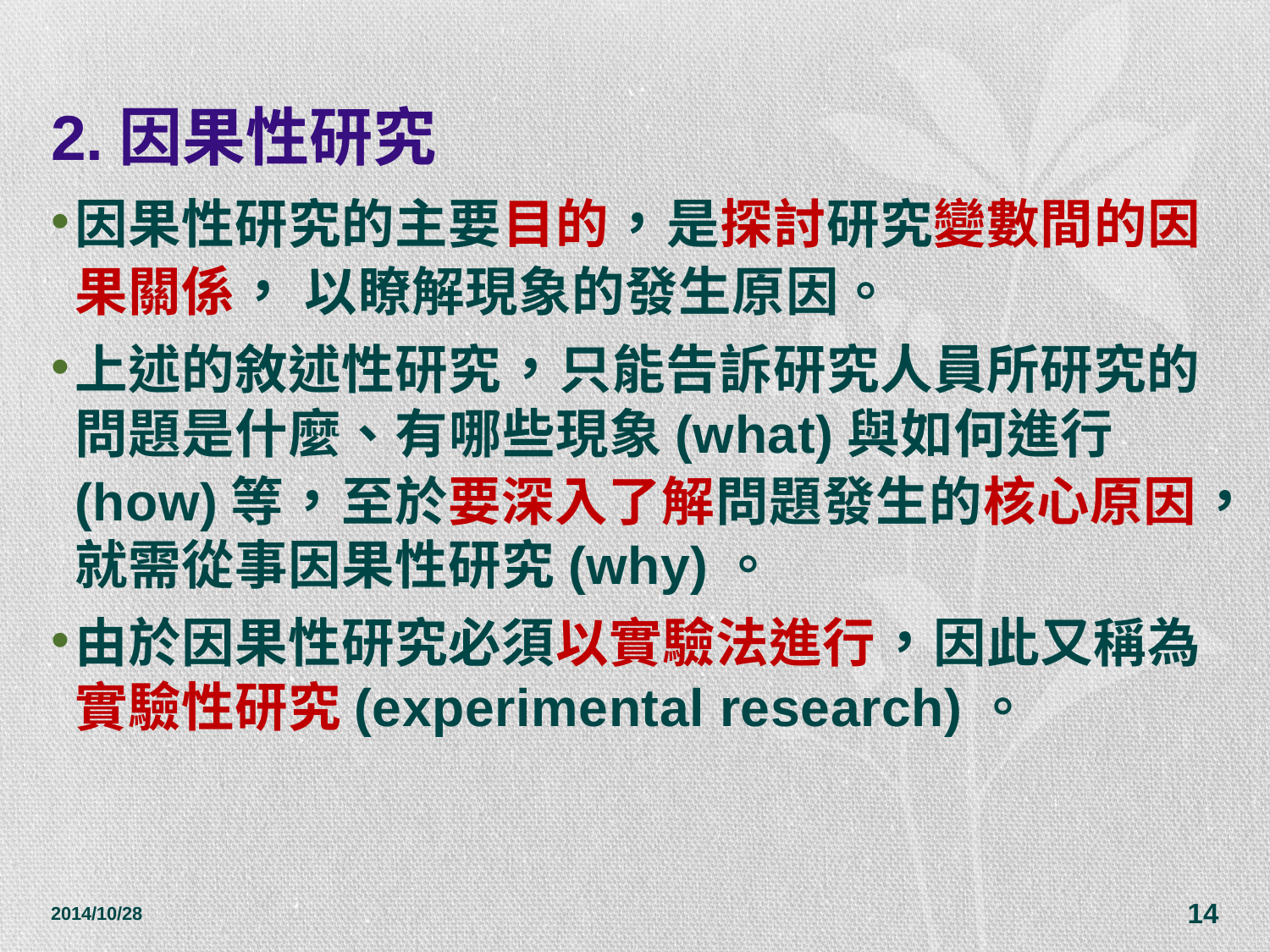

# 2.因果性研究
因果性研究的主要目的，是探討研究變數間的因果關係， 以瞭解現象的發生原因。
上述的敘述性研究，只能告訴研究人員所研究的問題是什麼、有哪些現象(what)與如何進行(how)等，至於要深入了解問題發生的核心原因，就需從事因果性研究(why)。
由於因果性研究必須以實驗法進行，因此又稱為實驗性研究(experimental research)。

2014/10/28
14